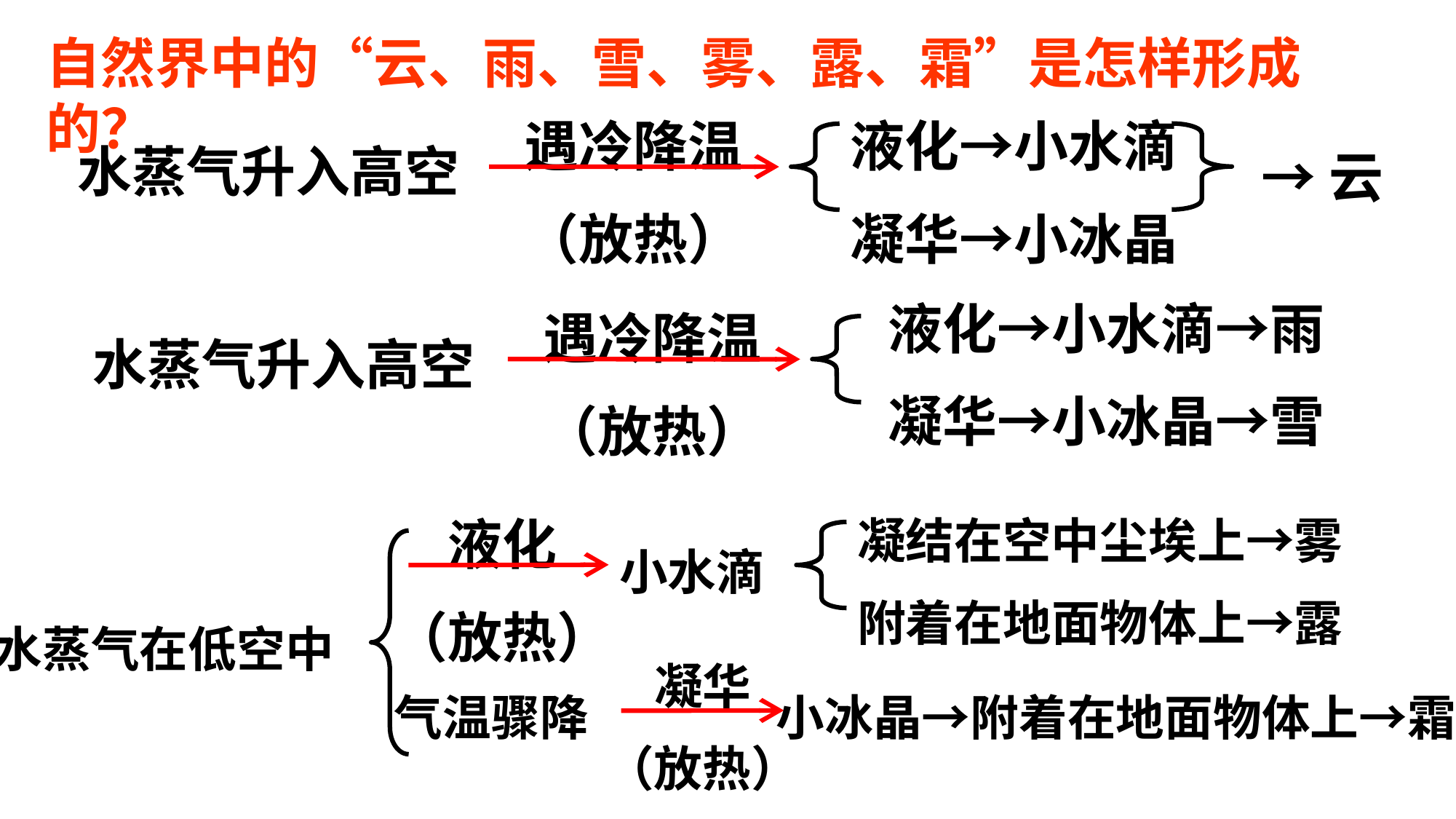

自然界中的“云、雨、雪、雾、露、霜”是怎样形成的？
遇冷降温
（放热）
液化→小水滴
凝华→小冰晶

水蒸气升入高空
→云

液化→小水滴→雨
凝华→小冰晶→雪
遇冷降温
（放热）

水蒸气升入高空

液化
（放热）
凝结在空中尘埃上→雾
附着在地面物体上→露

小水滴

水蒸气在低空中
凝华
（放热）
气温骤降
小冰晶→附着在地面物体上→霜